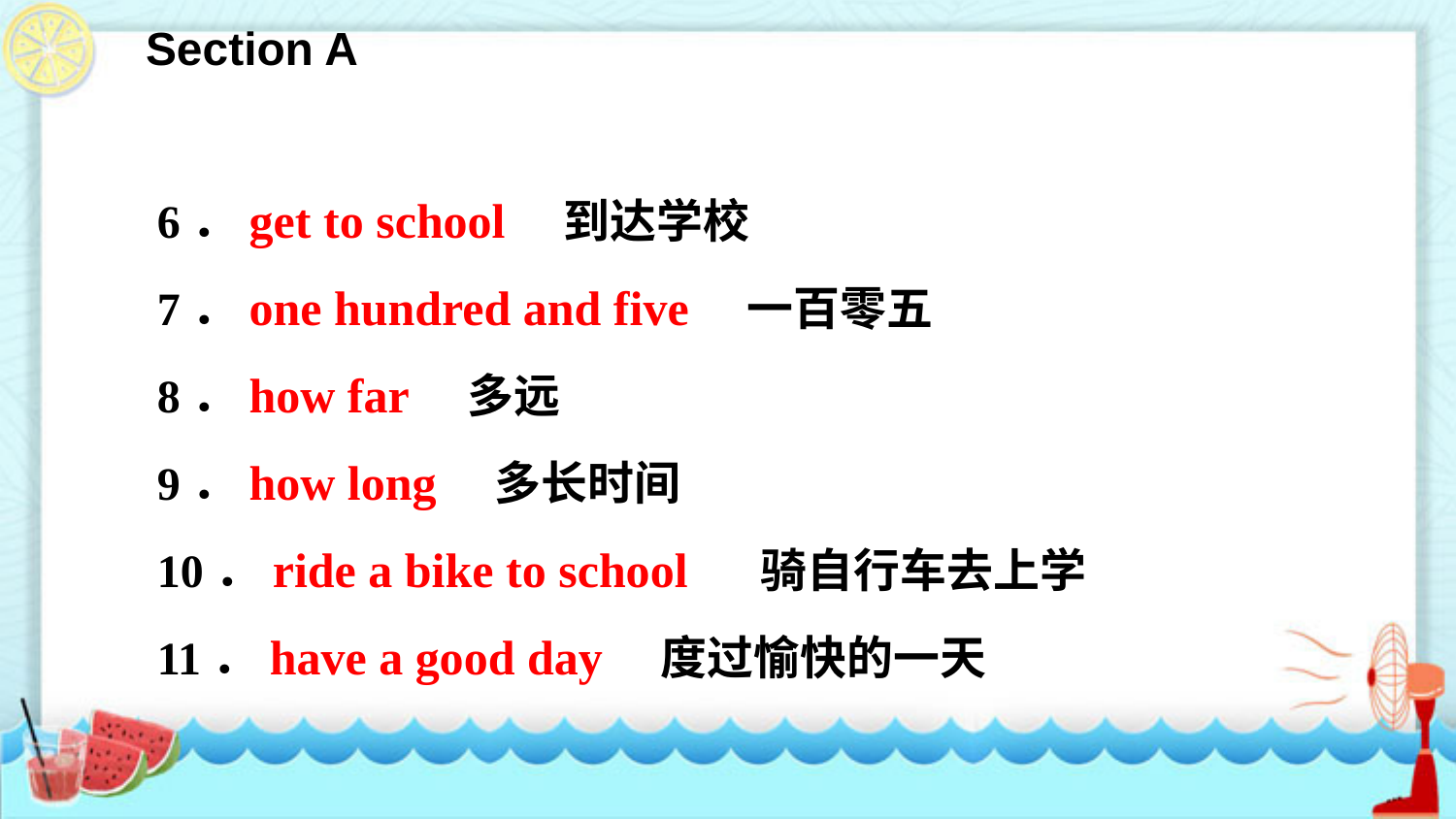

Section A
6．get to school　到达学校
7．one hundred and five　一百零五
8．how far　多远
9．how long　多长时间
10．ride a bike to school     骑自行车去上学
11．have a good day　度过愉快的一天